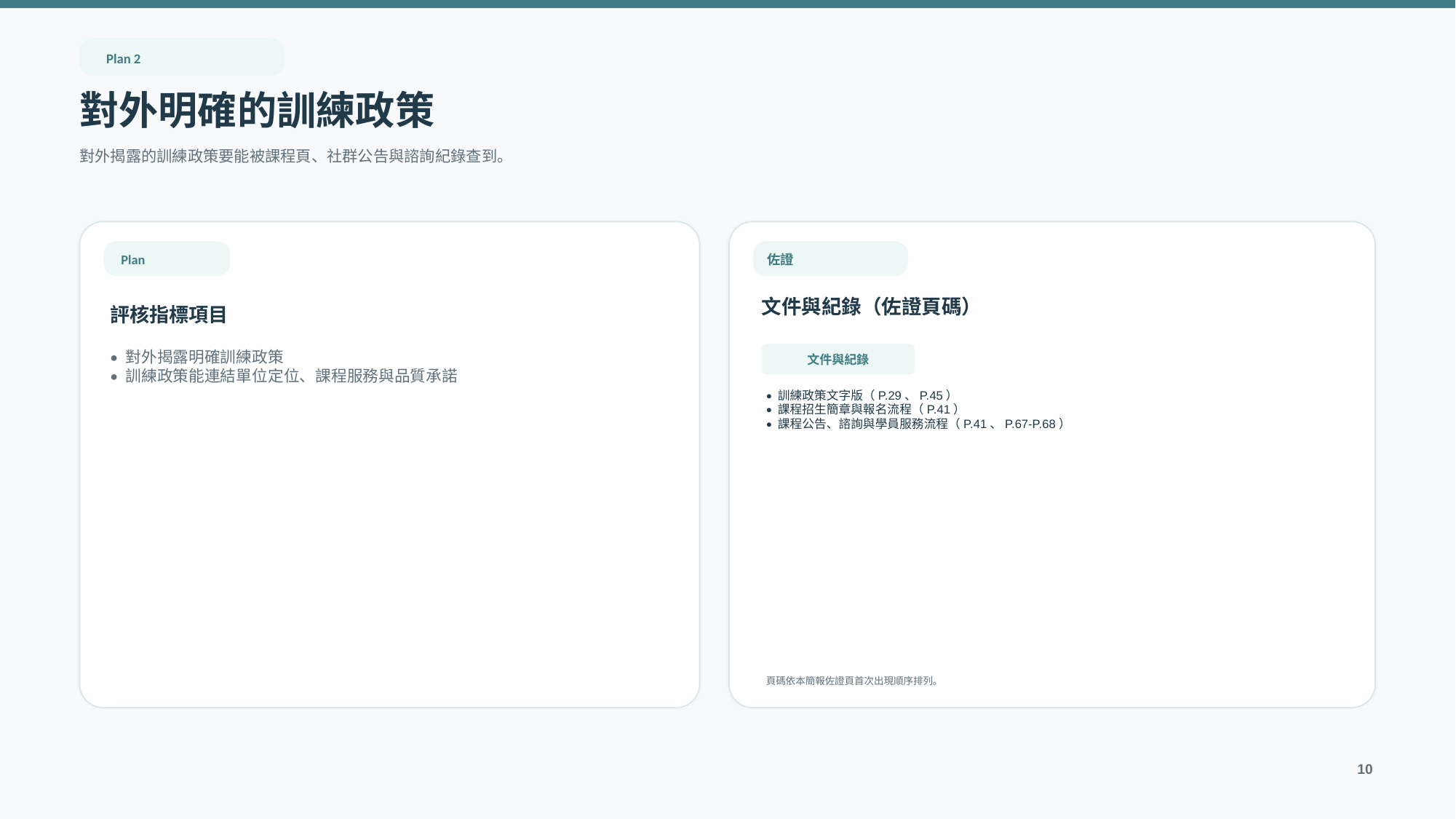

Plan 2
對外明確的訓練政策
對外揭露的訓練政策要能被課程頁、社群公告與諮詢紀錄查到。

Plan
佐證
文件與紀錄（佐證頁碼）
評核指標項目
文件與紀錄
• 對外揭露明確訓練政策
• 訓練政策能連結單位定位、課程服務與品質承諾
• 訓練政策文字版（P.29、P.45）
• 課程招生簡章與報名流程（P.41）
• 課程公告、諮詢與學員服務流程（P.41、P.67-P.68）
頁碼依本簡報佐證頁首次出現順序排列。
10